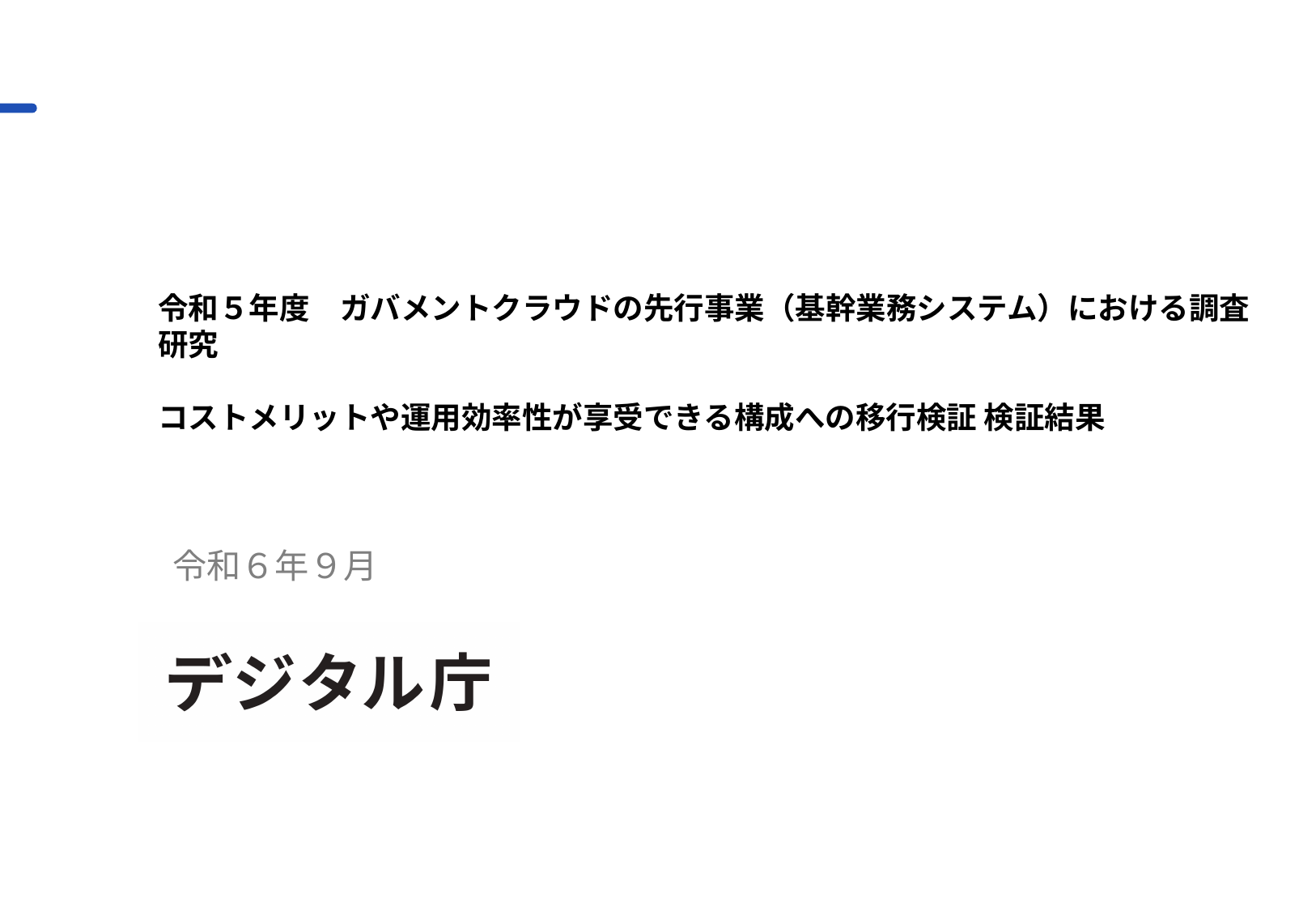

# 令和５年度　ガバメントクラウドの先行事業（基幹業務システム）における調査研究 コストメリットや運用効率性が享受できる構成への移行検証 検証結果
令和６年９月